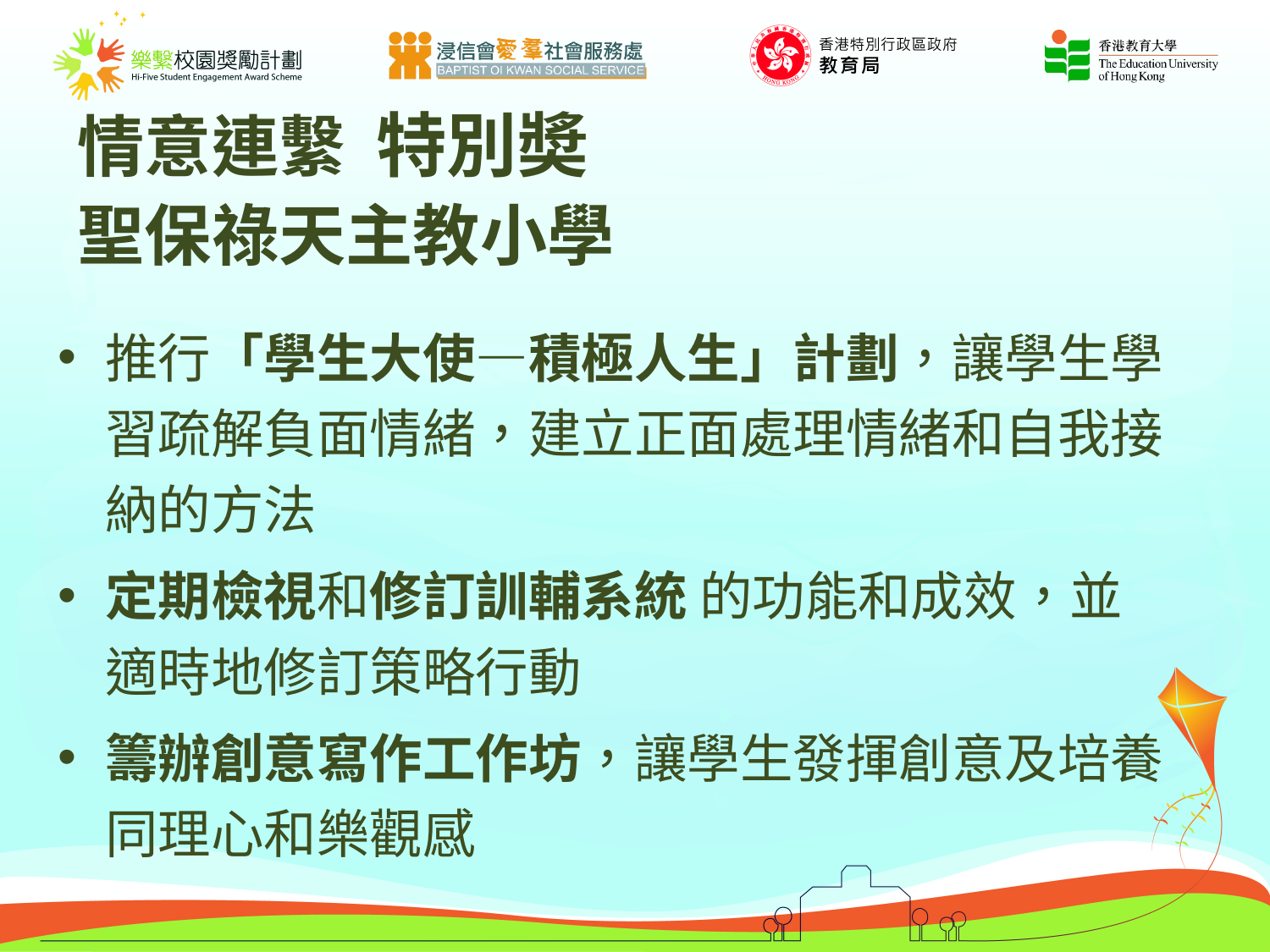

# 情意連繫  特別奬 聖保祿天主教小學
推行「學生大使—積極人生」計劃，讓學生學習疏解負面情緒，建立正面處理情緒和自我接納的方法
定期檢視和修訂訓輔系統 的功能和成效，並適時地修訂策略行動
籌辦創意寫作工作坊，讓學生發揮創意及培養同理心和樂觀感